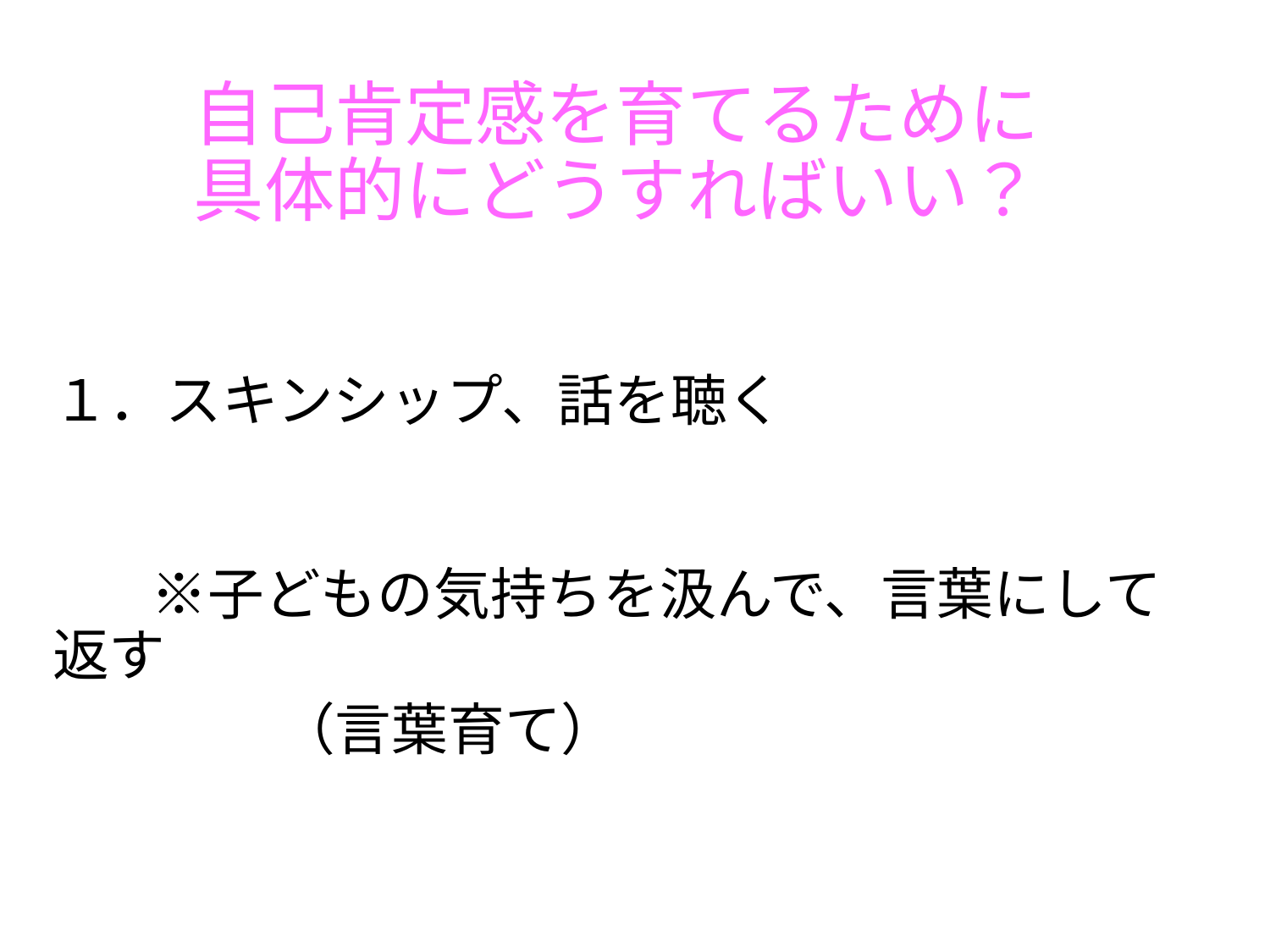

# 自己肯定感を育てるために 具体的にどうすればいい？
１．スキンシップ、話を聴く

　　※子どもの気持ちを汲んで、言葉にして返す
　　　　（言葉育て）